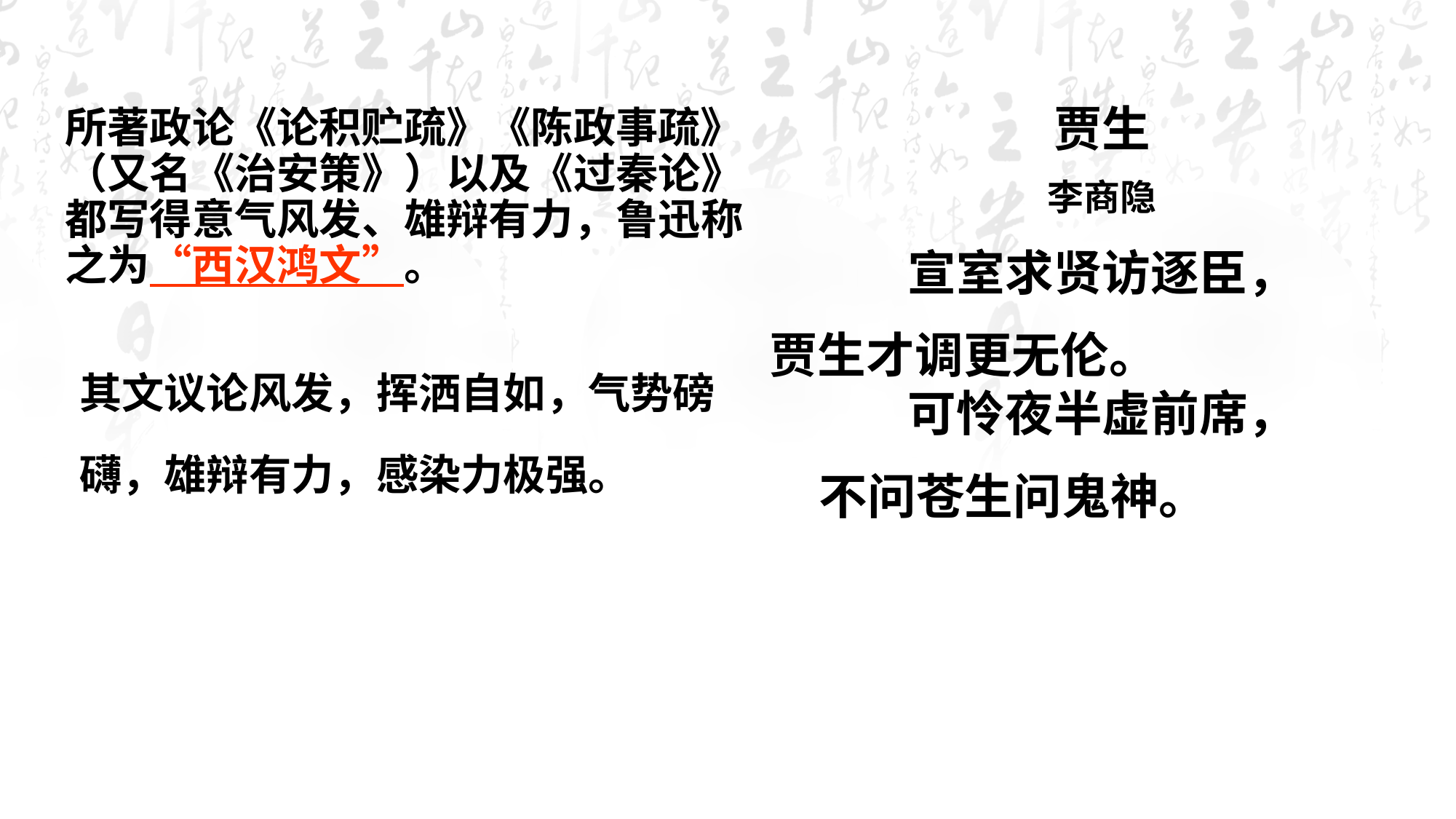

贾生
李商隐
宣室求贤访逐臣，
贾生才调更无伦。                          可怜夜半虚前席，
不问苍生问鬼神。

所著政论《论积贮疏》《陈政事疏》（又名《治安策》）以及《过秦论》都写得意气风发、雄辩有力，鲁迅称之为“西汉鸿文”。
其文议论风发，挥洒自如，气势磅礴，雄辩有力，感染力极强。